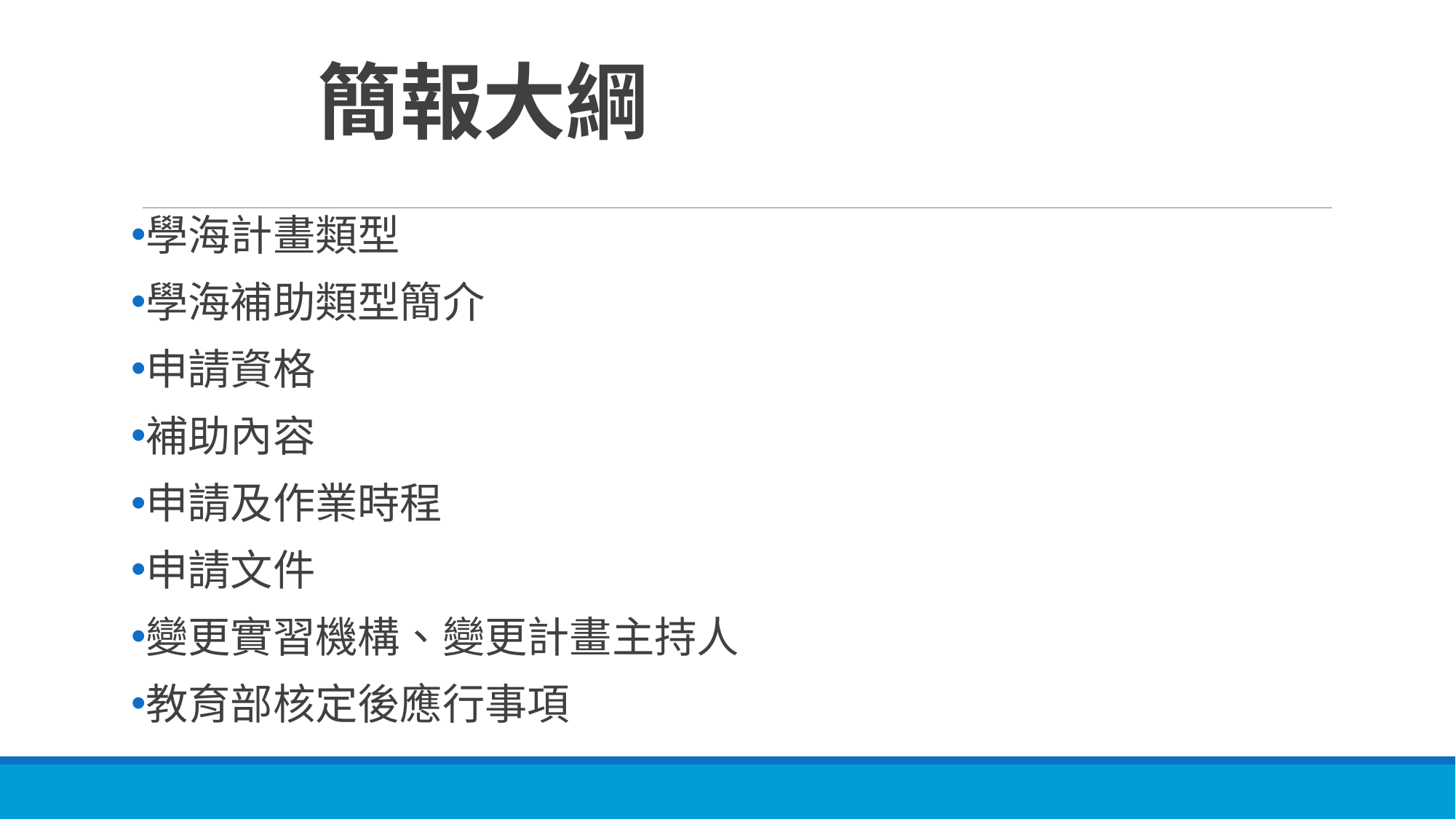

# 簡報大綱
學海計畫類型
學海補助類型簡介
申請資格
補助內容
申請及作業時程
申請文件
變更實習機構、變更計畫主持人
教育部核定後應行事項